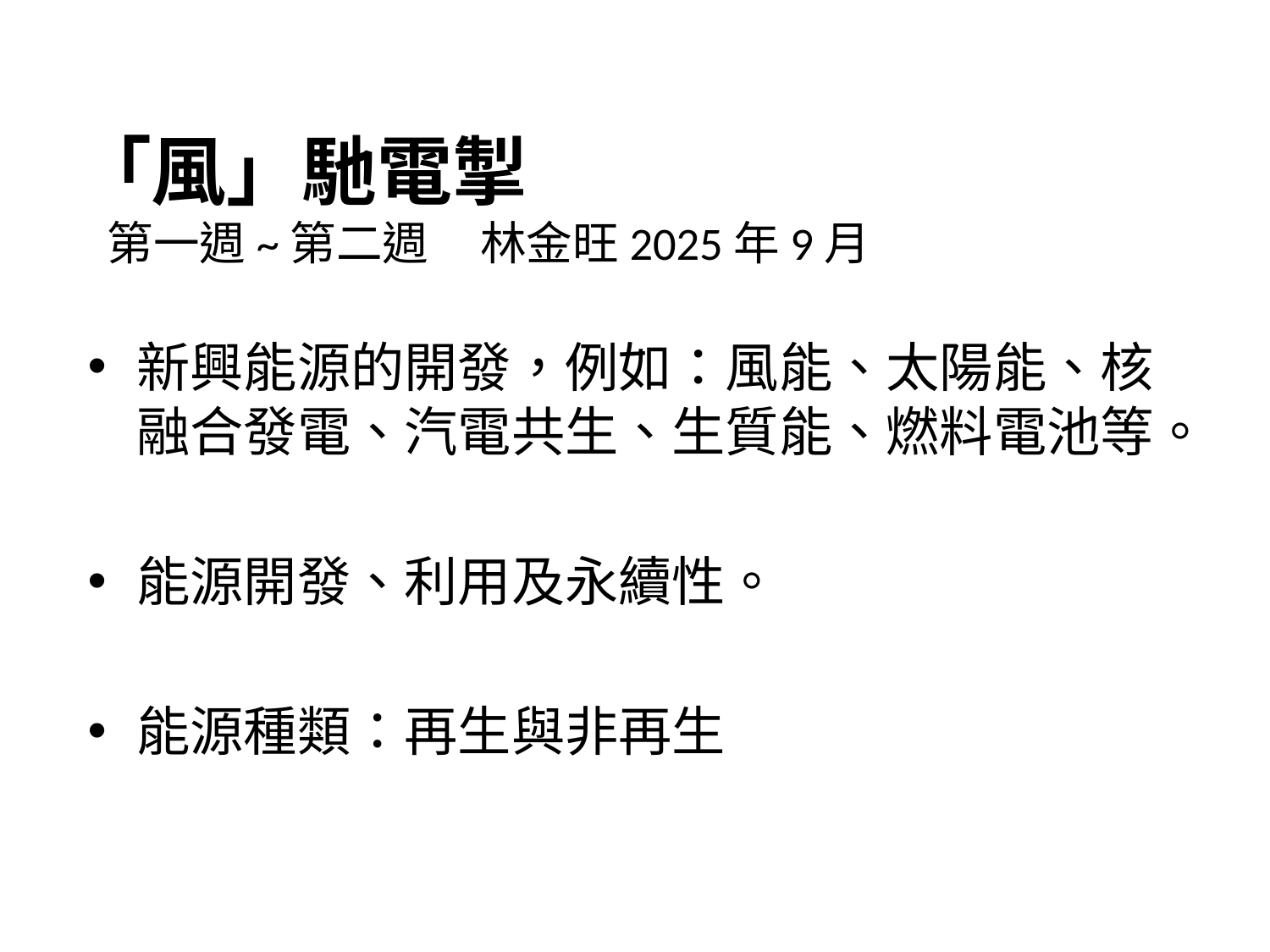

# 「風」馳電掣 第一週~第二週     林金旺2025年9月
新興能源的開發，例如：風能、太陽能、核融合發電、汽電共生、生質能、燃料電池等。

能源開發、利用及永續性。

能源種類：再生與非再生